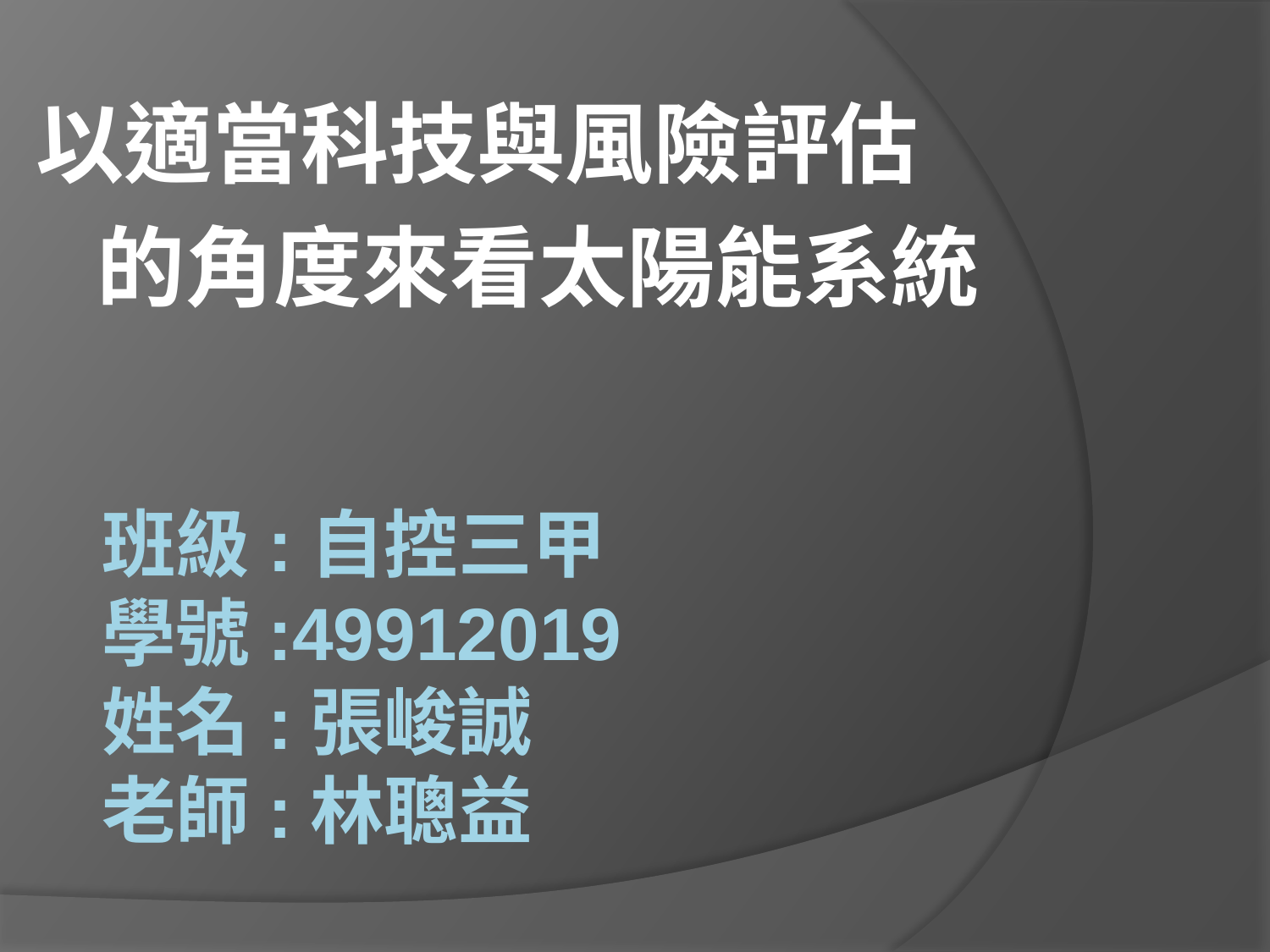

以適當科技與風險評估
  的角度來看太陽能系統
# 班級:自控三甲 學號:49912019 姓名:張峻誠 老師:林聰益